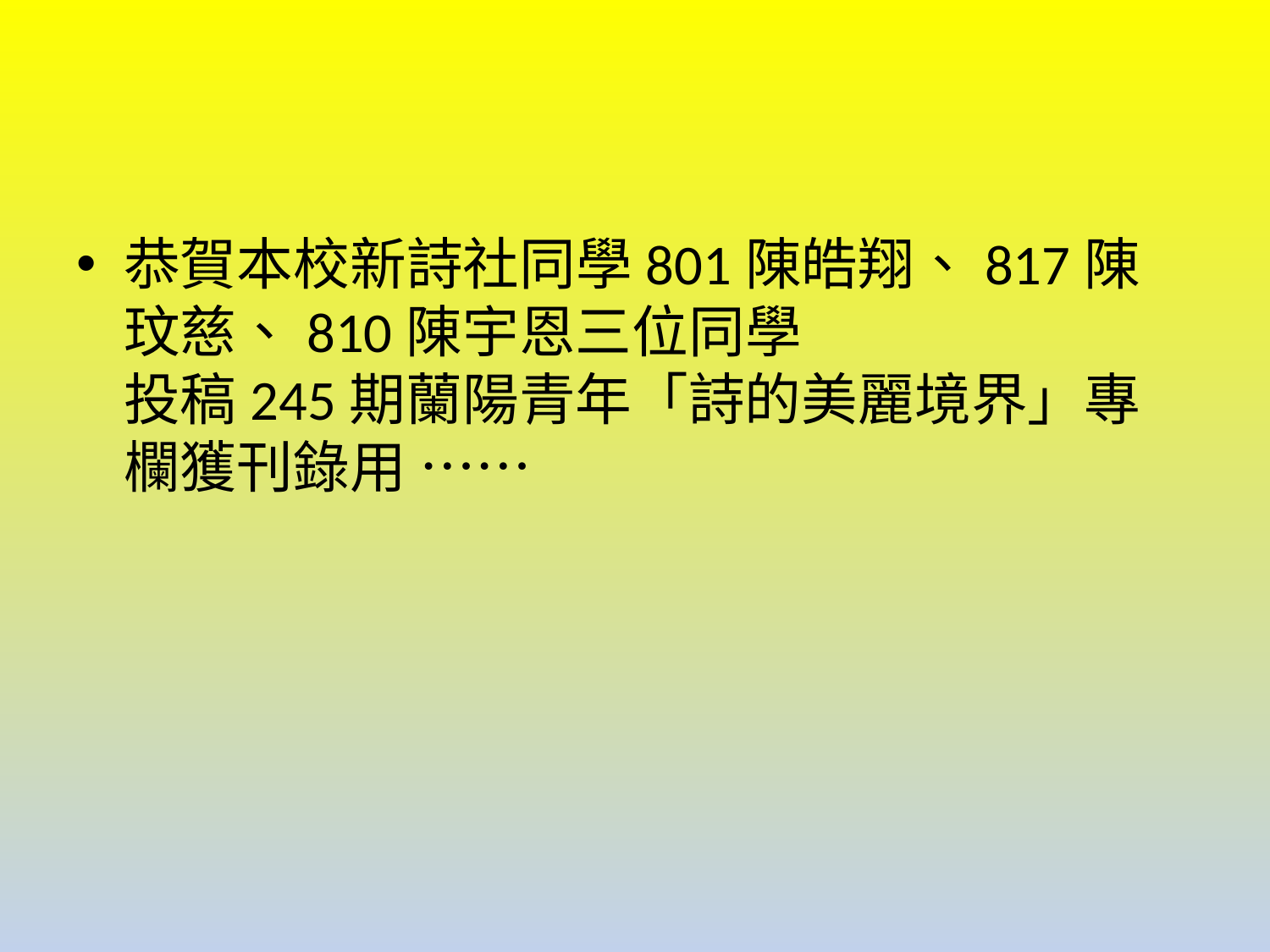

#
恭賀本校新詩社同學801陳皓翔、817陳玟慈、810陳宇恩三位同學
投稿245期蘭陽青年「詩的美麗境界」專欄獲刊錄用 ……